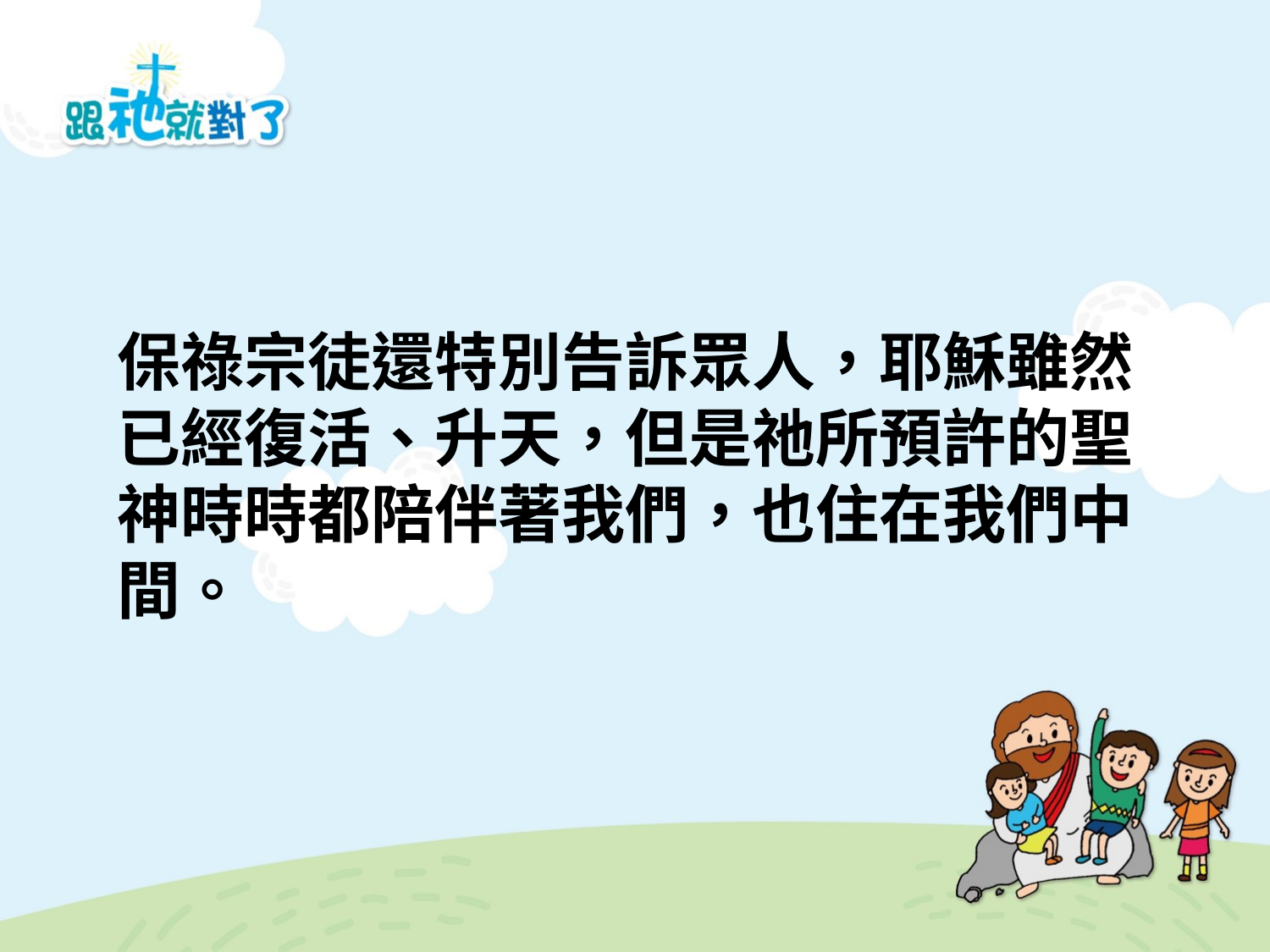

保祿宗徒還特別告訴眾人，耶穌雖然已經復活、升天，但是祂所預許的聖神時時都陪伴著我們，也住在我們中間。